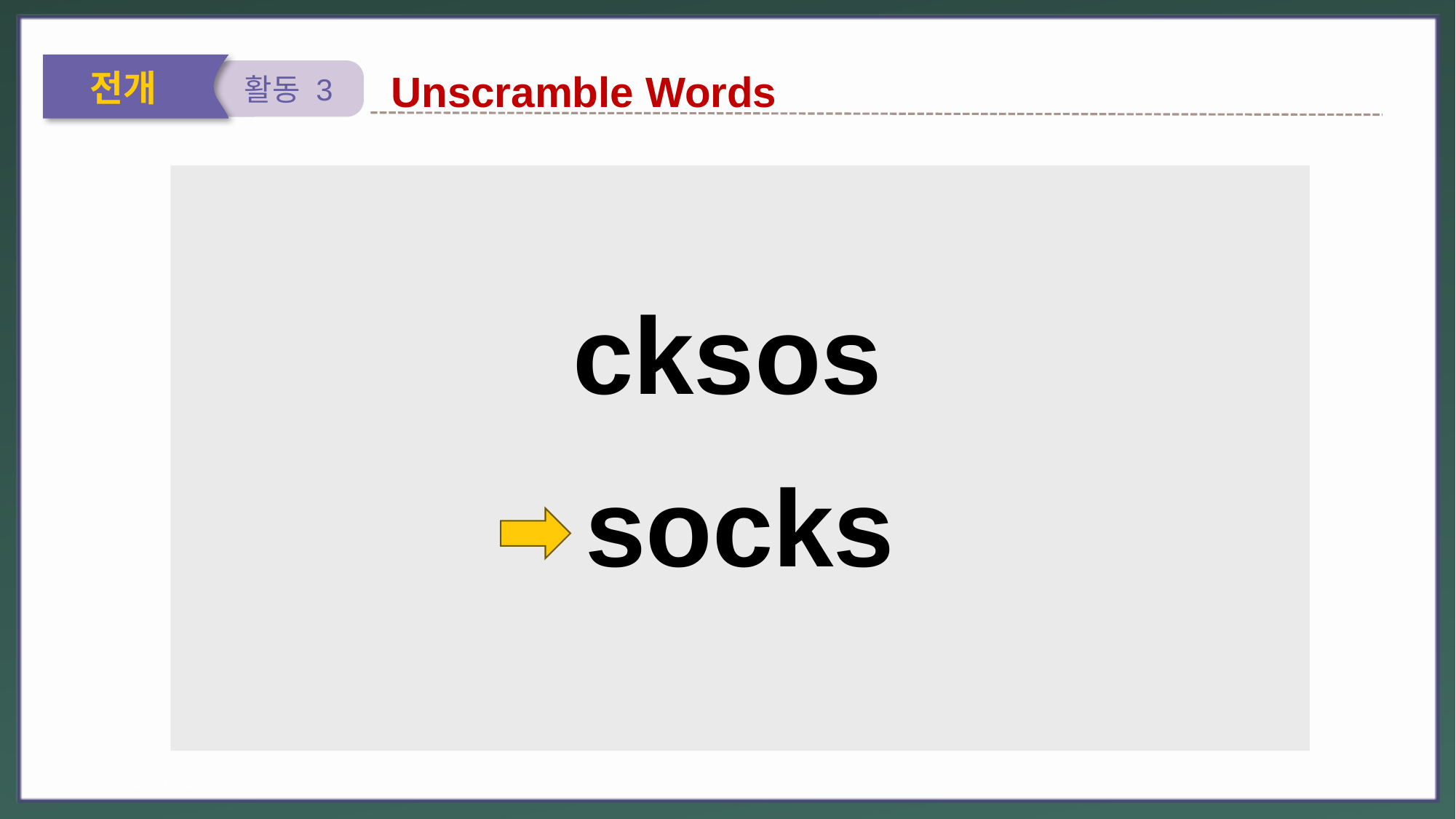

전개
Unscramble Words

활동 3

cksos
socks